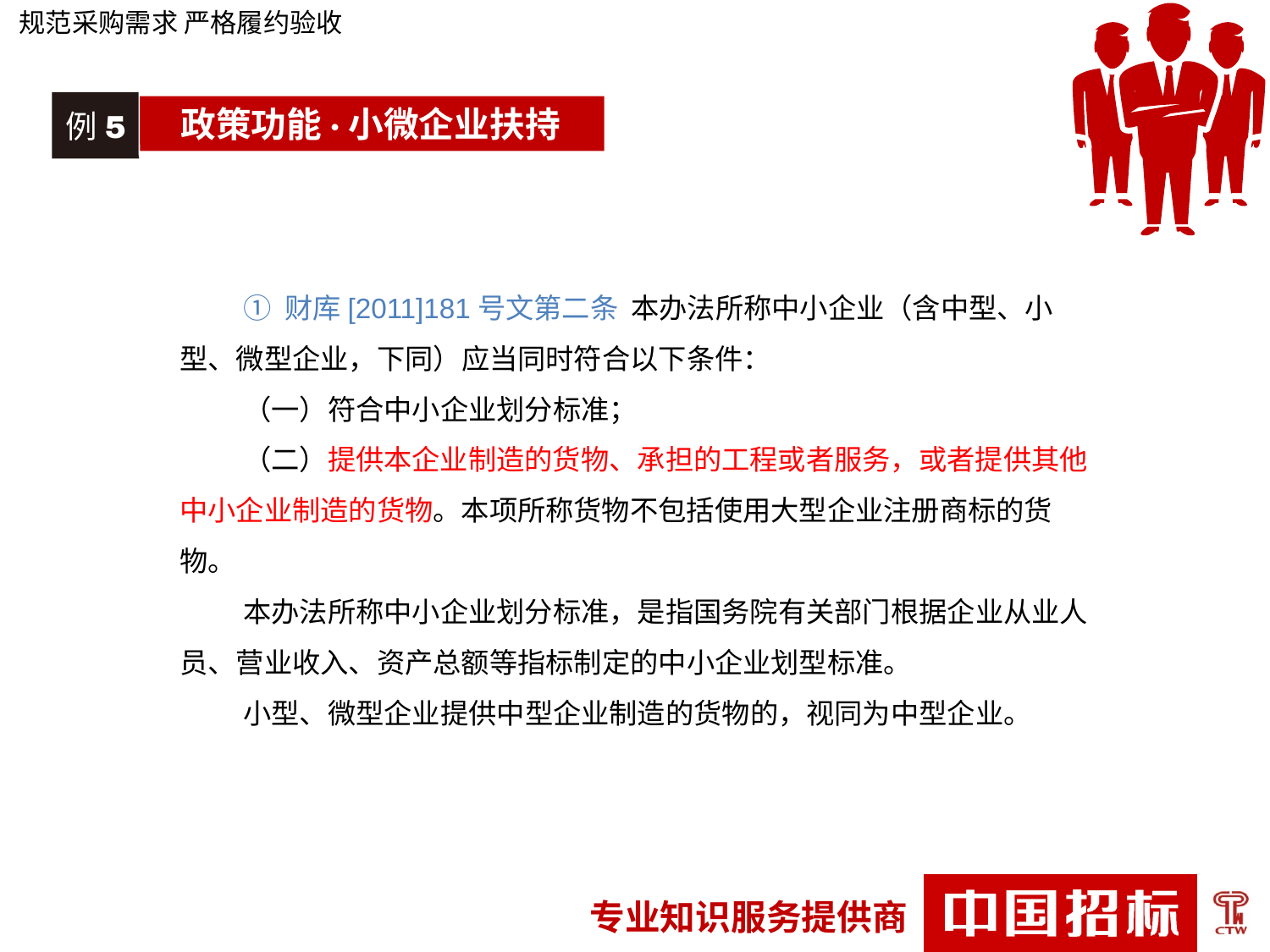

规范采购需求 严格履约验收

例5
政策功能·小微企业扶持
① 财库[2011]181号文第二条  本办法所称中小企业（含中型、小型、微型企业，下同）应当同时符合以下条件：
（一）符合中小企业划分标准；
（二）提供本企业制造的货物、承担的工程或者服务，或者提供其他中小企业制造的货物。本项所称货物不包括使用大型企业注册商标的货物。
本办法所称中小企业划分标准，是指国务院有关部门根据企业从业人员、营业收入、资产总额等指标制定的中小企业划型标准。
小型、微型企业提供中型企业制造的货物的，视同为中型企业。